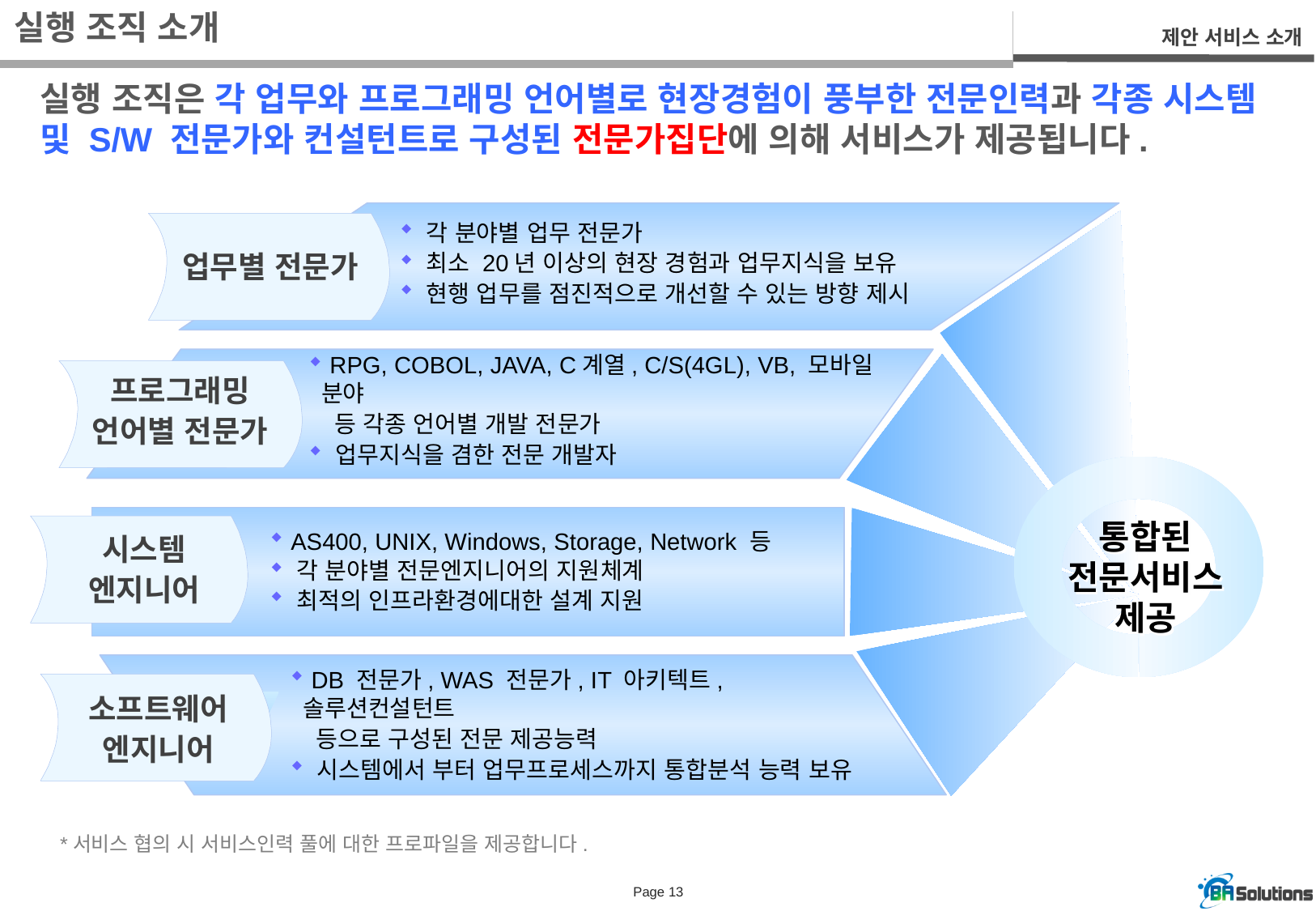

실행 조직 소개
제안 서비스 소개
실행 조직은 각 업무와 프로그래밍 언어별로 현장경험이 풍부한 전문인력과 각종 시스템
및 S/W 전문가와 컨설턴트로 구성된 전문가집단에 의해 서비스가 제공됩니다.

 각 분야별 업무 전문가
 최소 20년 이상의 현장 경험과 업무지식을 보유
 현행 업무를 점진적으로 개선할 수 있는 방향 제시

업무별 전문가

 RPG, COBOL, JAVA, C계열, C/S(4GL), VB, 모바일 분야
   등 각종 언어별 개발 전문가
 업무지식을 겸한 전문 개발자

프로그래밍
언어별 전문가

통합된
전문서비스 제공

 AS400, UNIX, Windows, Storage, Network 등
 각 분야별 전문엔지니어의 지원체계
 최적의 인프라환경에대한 설계 지원
시스템
엔지니어

 DB 전문가, WAS 전문가, IT 아키텍트, 솔루션컨설턴트
   등으로 구성된 전문 제공능력
 시스템에서 부터 업무프로세스까지 통합분석 능력 보유

소프트웨어
엔지니어

*서비스 협의 시 서비스인력 풀에 대한 프로파일을 제공합니다.